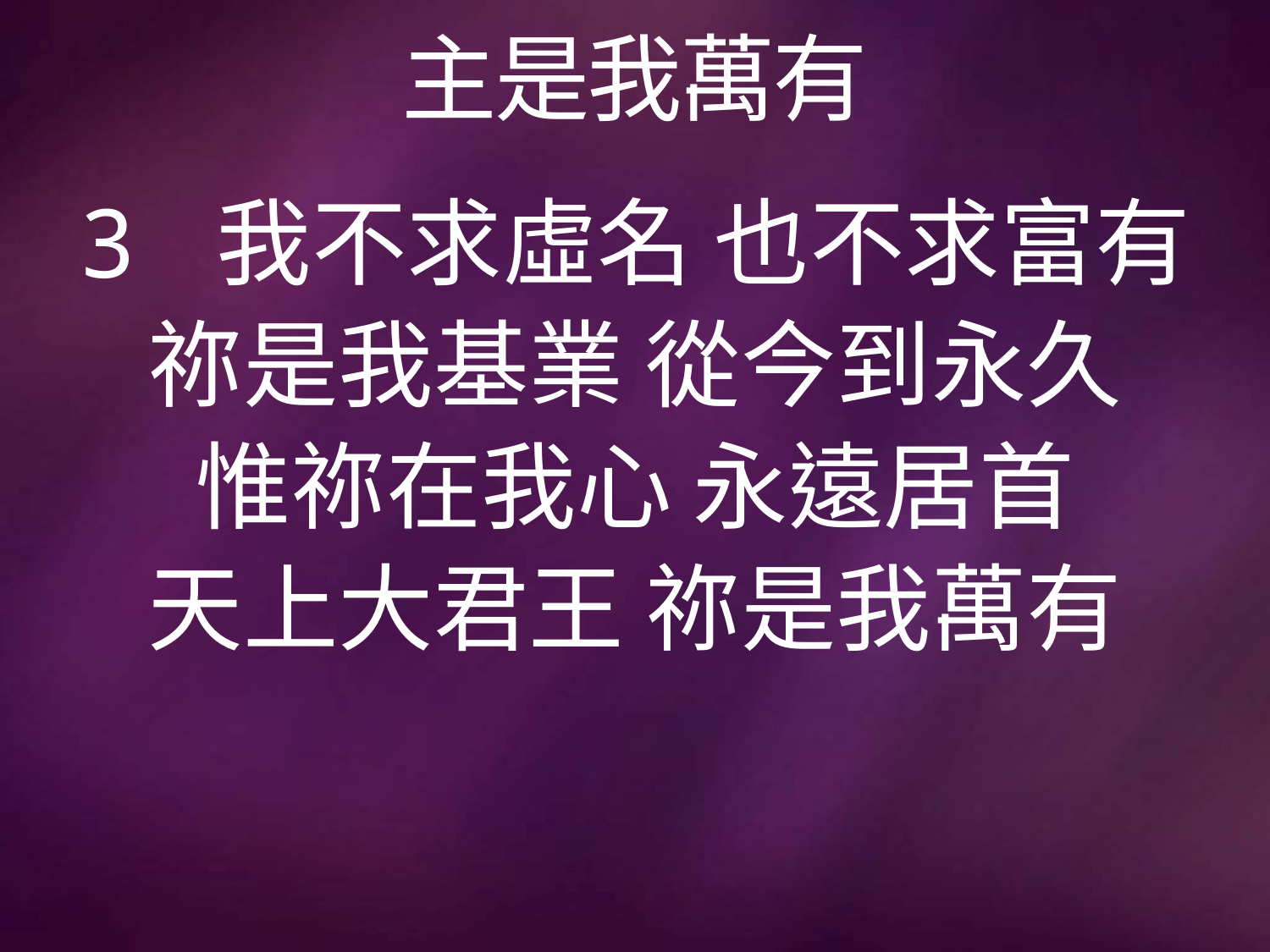

# 主是我萬有
3 我不求虛名 也不求富有
祢是我基業 從今到永久
惟祢在我心 永遠居首
天上大君王 祢是我萬有